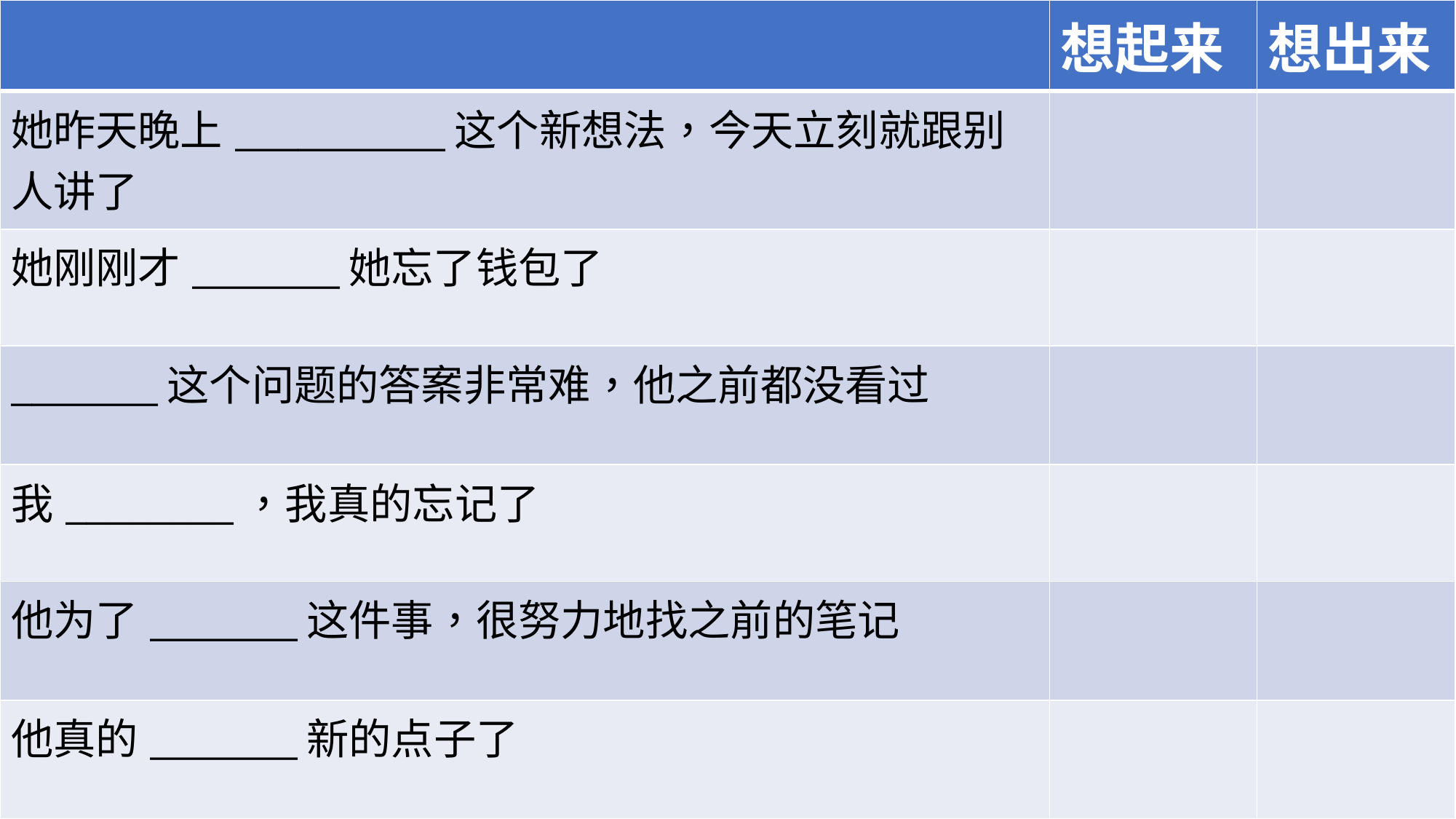

|  | 想起来 | 想出来 |
| --- | --- | --- |
| 她昨天晚上\_\_\_\_\_\_\_\_\_\_这个新想法，今天立刻就跟别人讲了 |  |  |
| 她刚刚才\_\_\_\_\_\_\_她忘了钱包了 |  |  |
| \_\_\_\_\_\_\_这个问题的答案非常难，他之前都没看过 |  |  |
| 我\_\_\_\_\_\_\_\_，我真的忘记了 |  |  |
| 他为了\_\_\_\_\_\_\_这件事，很努力地找之前的笔记 |  |  |
| 他真的\_\_\_\_\_\_\_新的点子了 |  |  |